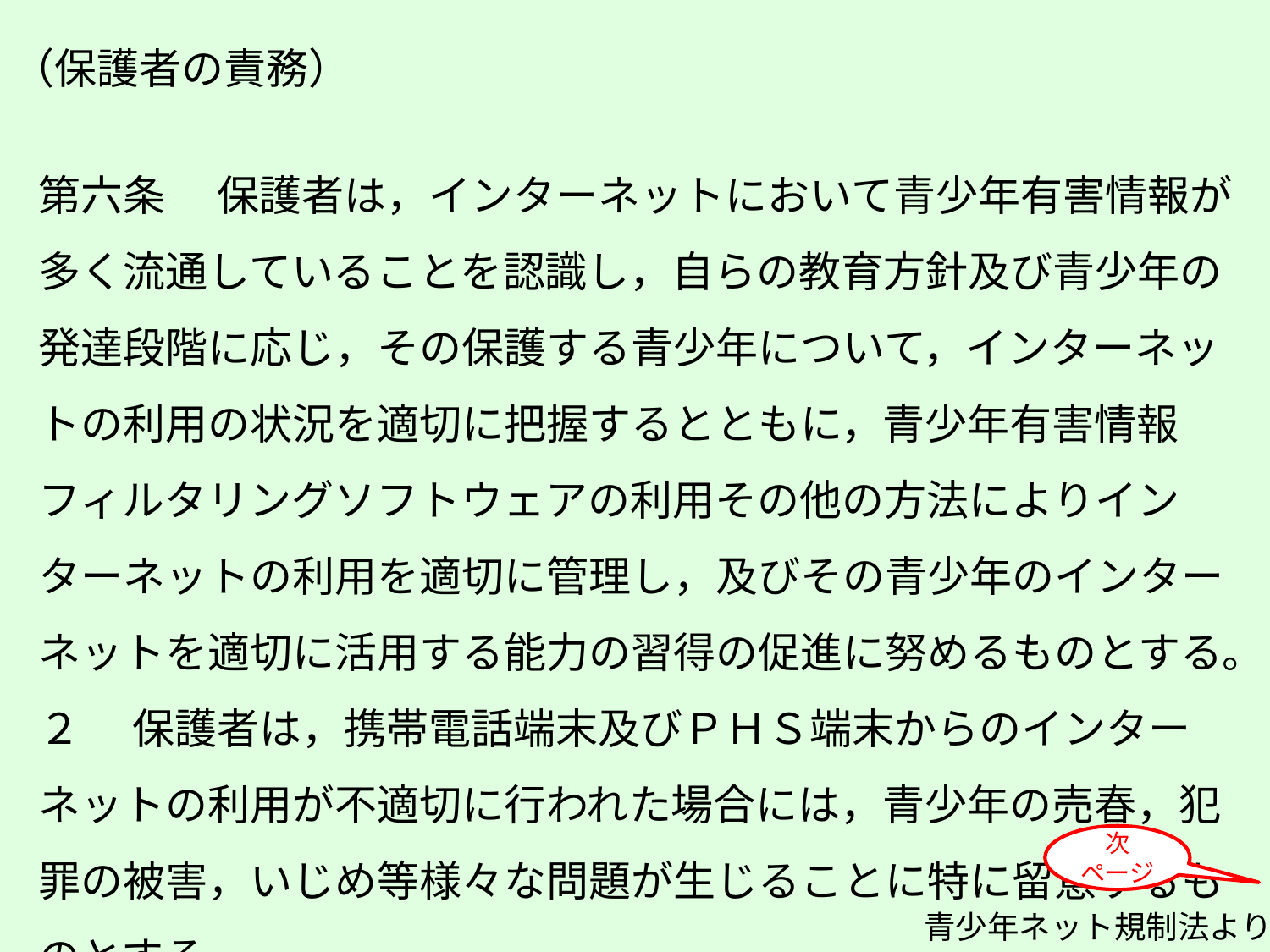

（保護者の責務）

第六条 　保護者は，インターネットにおいて青少年有害情報が多く流通していることを認識し，自らの教育方針及び青少年の発達段階に応じ，その保護する青少年について，インターネットの利用の状況を適切に把握するとともに，青少年有害情報フィルタリングソフトウェアの利用その他の方法によりインターネットの利用を適切に管理し，及びその青少年のインターネットを適切に活用する能力の習得の促進に努めるものとする。
２ 　保護者は，携帯電話端末及びＰＨＳ端末からのインターネットの利用が不適切に行われた場合には，青少年の売春，犯罪の被害，いじめ等様々な問題が生じることに特に留意するものとする。
次
ページ
青少年ネット規制法より